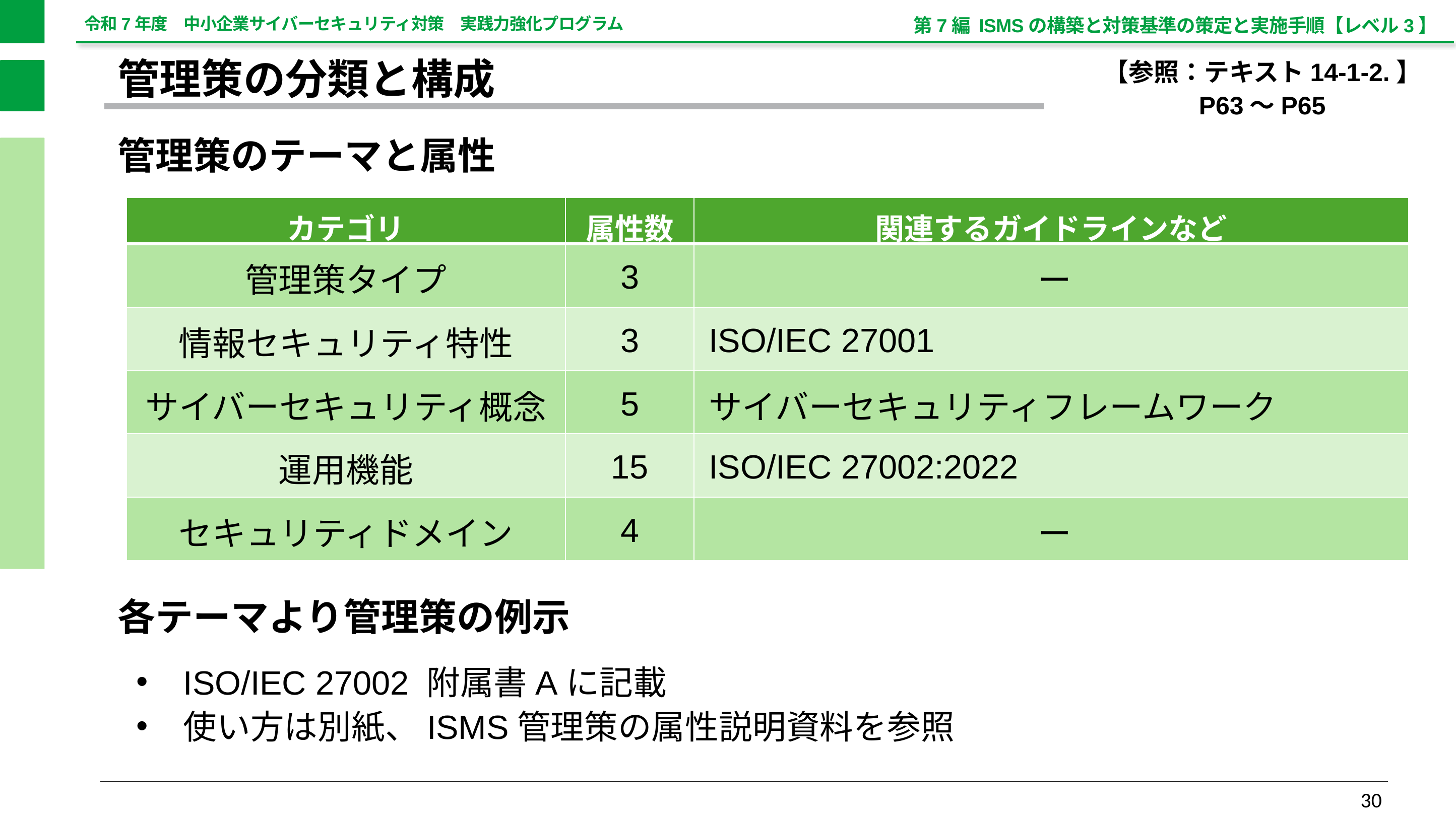

第7編 ISMSの構築と対策基準の策定と実施手順【レベル3】
【参照：テキスト14-1-2.】
P63～P65
管理策の分類と構成
管理策のテーマと属性

各テーマより管理策の例示

| カテゴリ | 属性数 | 関連するガイドラインなど |
| --- | --- | --- |
| 管理策タイプ | 3 | ー |
| 情報セキュリティ特性 | 3 | ISO/IEC 27001 |
| サイバーセキュリティ概念 | 5 | サイバーセキュリティフレームワーク |
| 運用機能 | 15 | ISO/IEC 27002:2022 |
| セキュリティドメイン | 4 | ー |
ISO/IEC 27002 附属書Aに記載
使い方は別紙、ISMS管理策の属性説明資料を参照